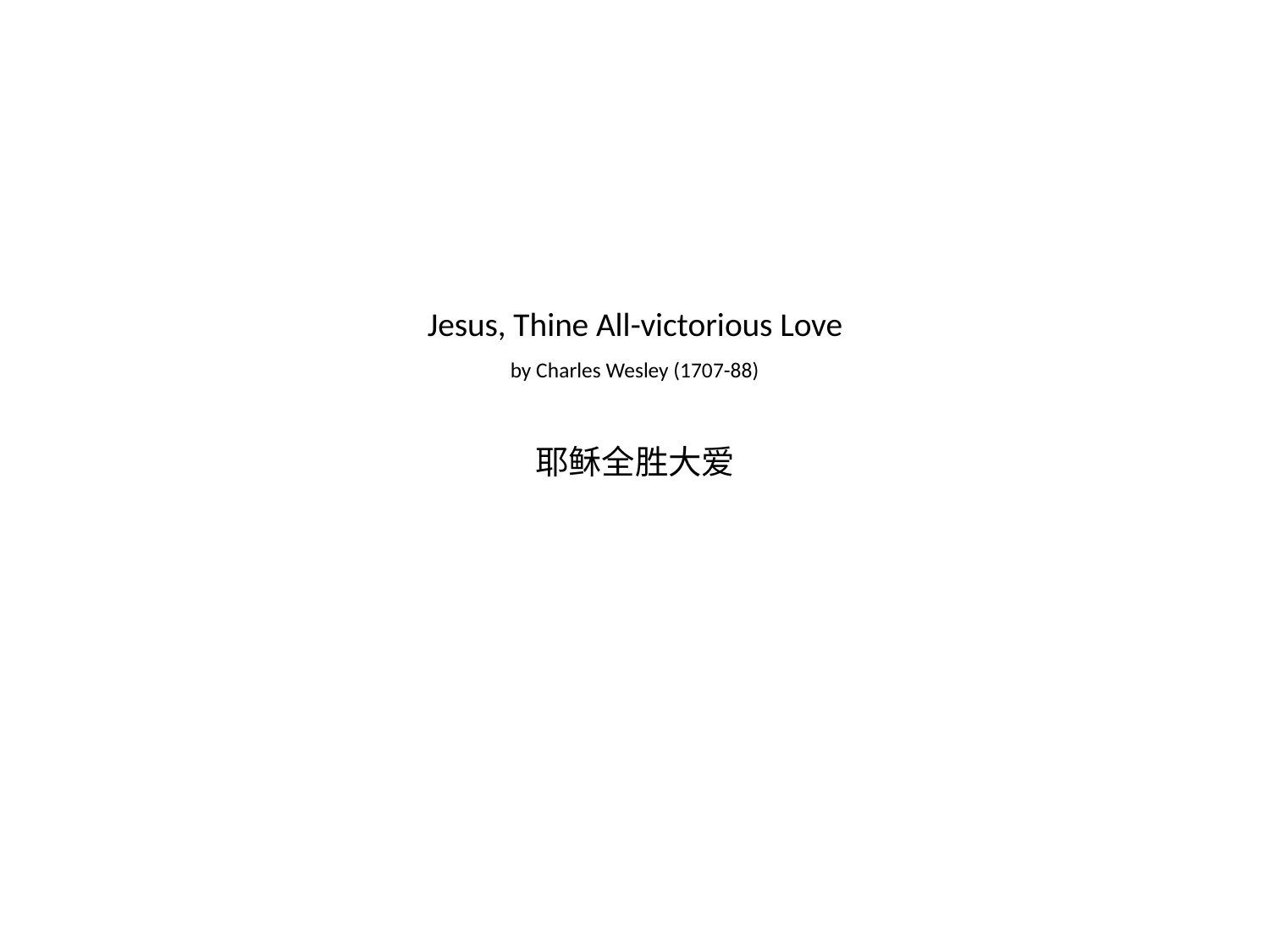

# Jesus, Thine All-victorious Love by Charles Wesley (1707-88) 耶稣全胜大爱